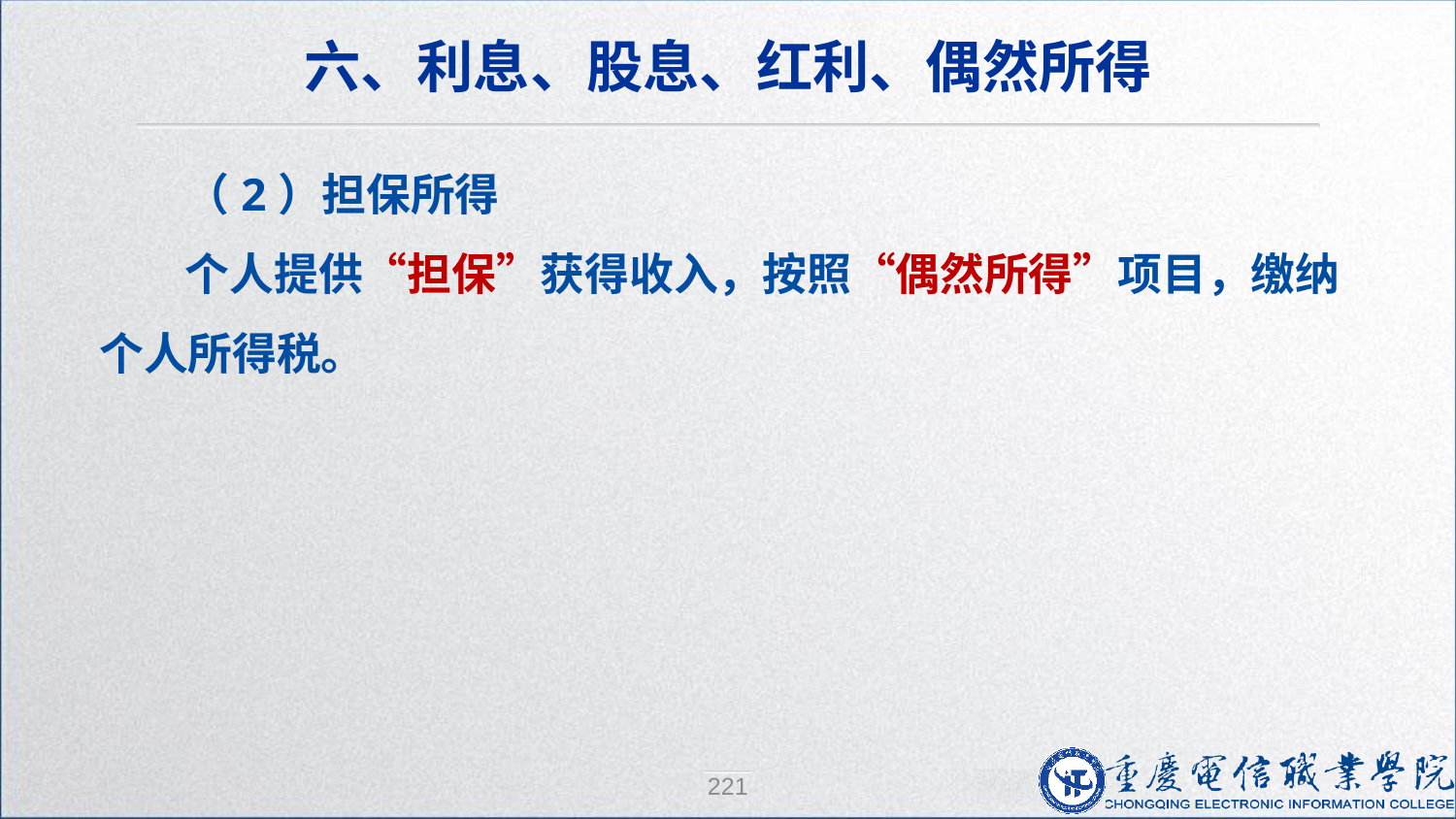

六、利息、股息、红利、偶然所得
（2）担保所得
个人提供“担保”获得收入，按照“偶然所得”项目，缴纳个人所得税。
221